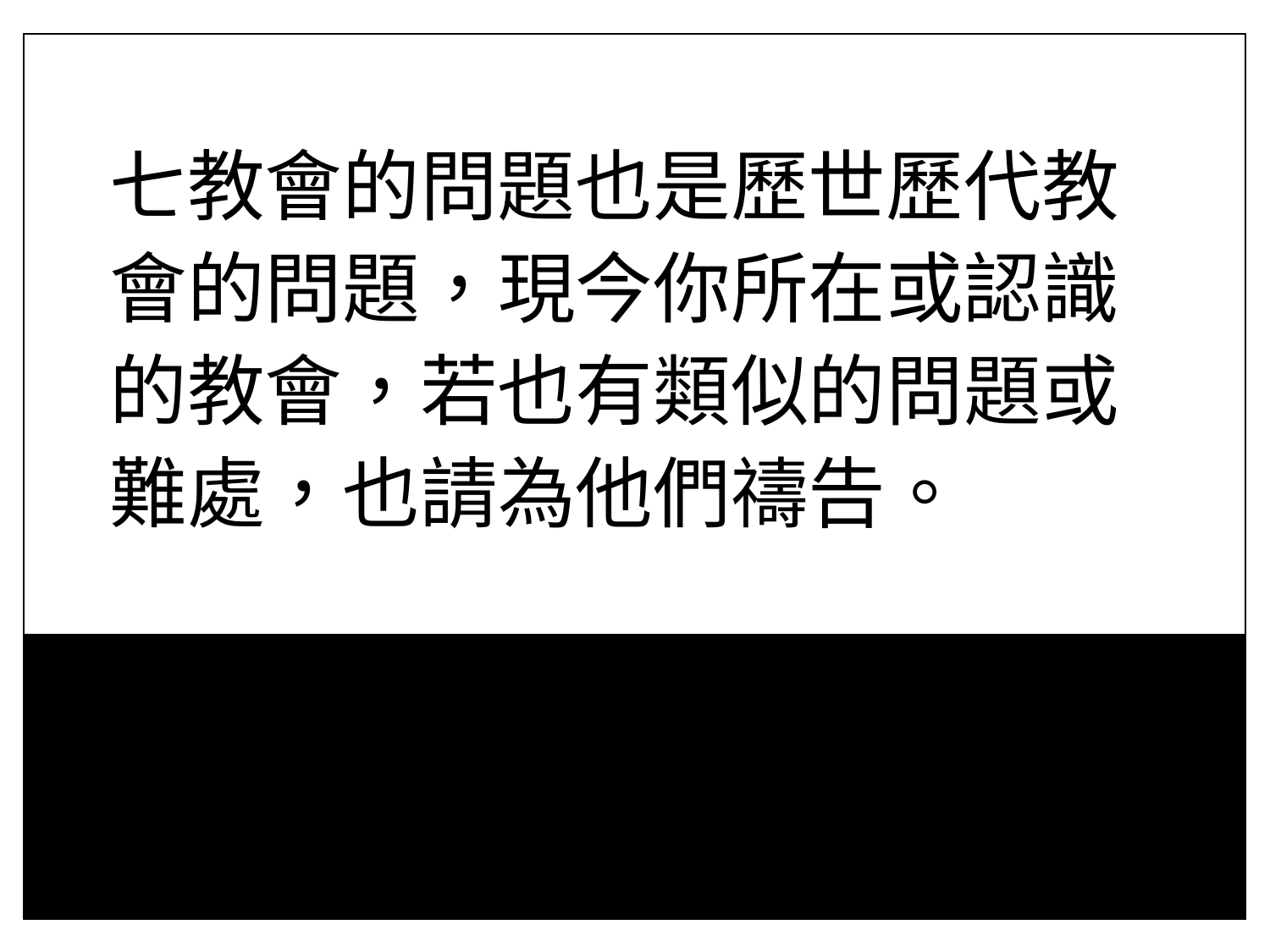

七教會的問題也是歷世歷代教會的問題，現今你所在或認識的教會，若也有類似的問題或難處，也請為他們禱告。